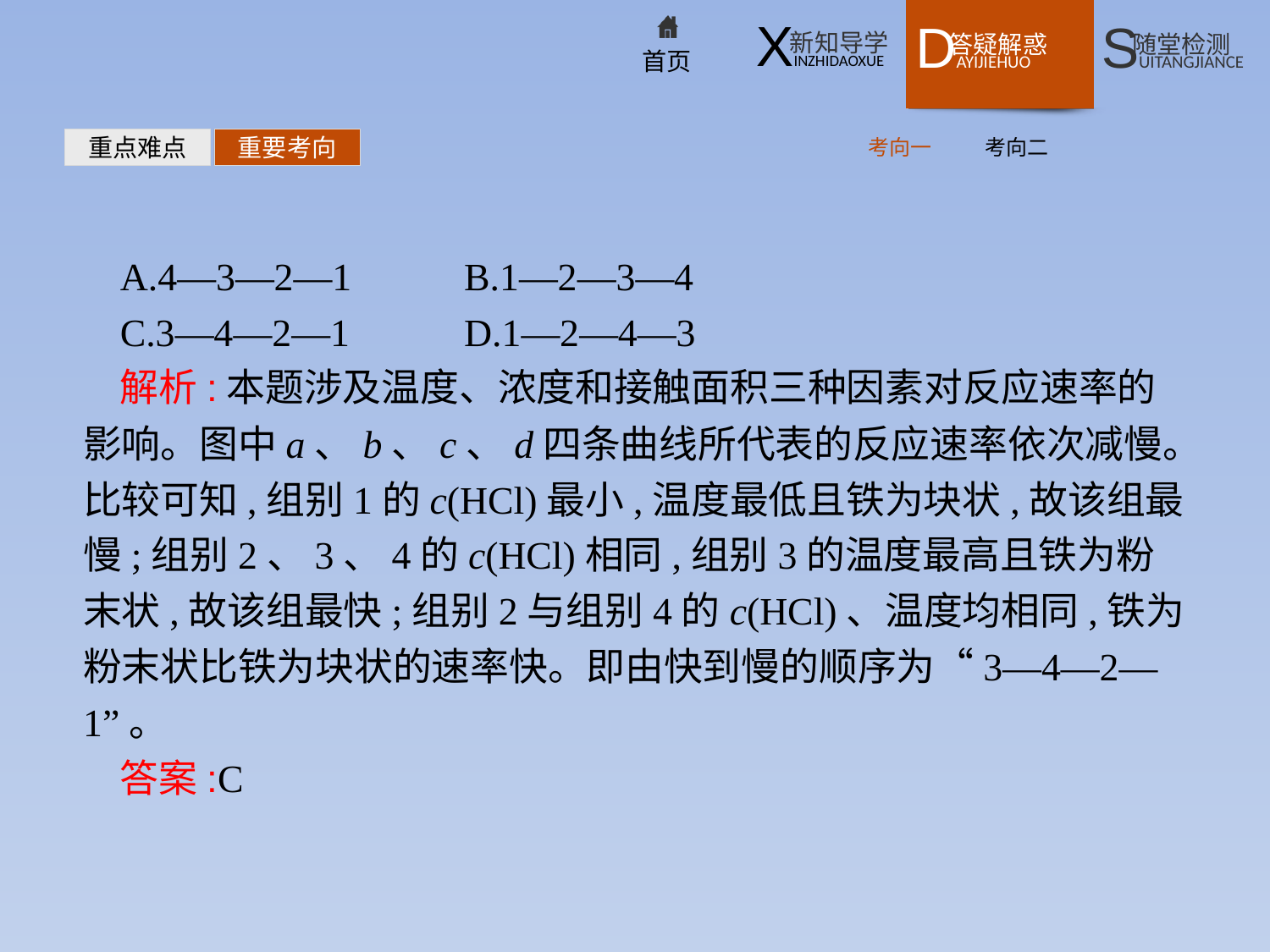

考向一
考向二
重点难点
重要考向
A.4—3—2—1	B.1—2—3—4
C.3—4—2—1	D.1—2—4—3
解析:本题涉及温度、浓度和接触面积三种因素对反应速率的影响。图中a、b、c、d四条曲线所代表的反应速率依次减慢。比较可知,组别1的c(HCl)最小,温度最低且铁为块状,故该组最慢;组别2、3、4的c(HCl)相同,组别3的温度最高且铁为粉末状,故该组最快;组别2与组别4的c(HCl)、温度均相同,铁为粉末状比铁为块状的速率快。即由快到慢的顺序为“3—4—2—1”。
答案:C